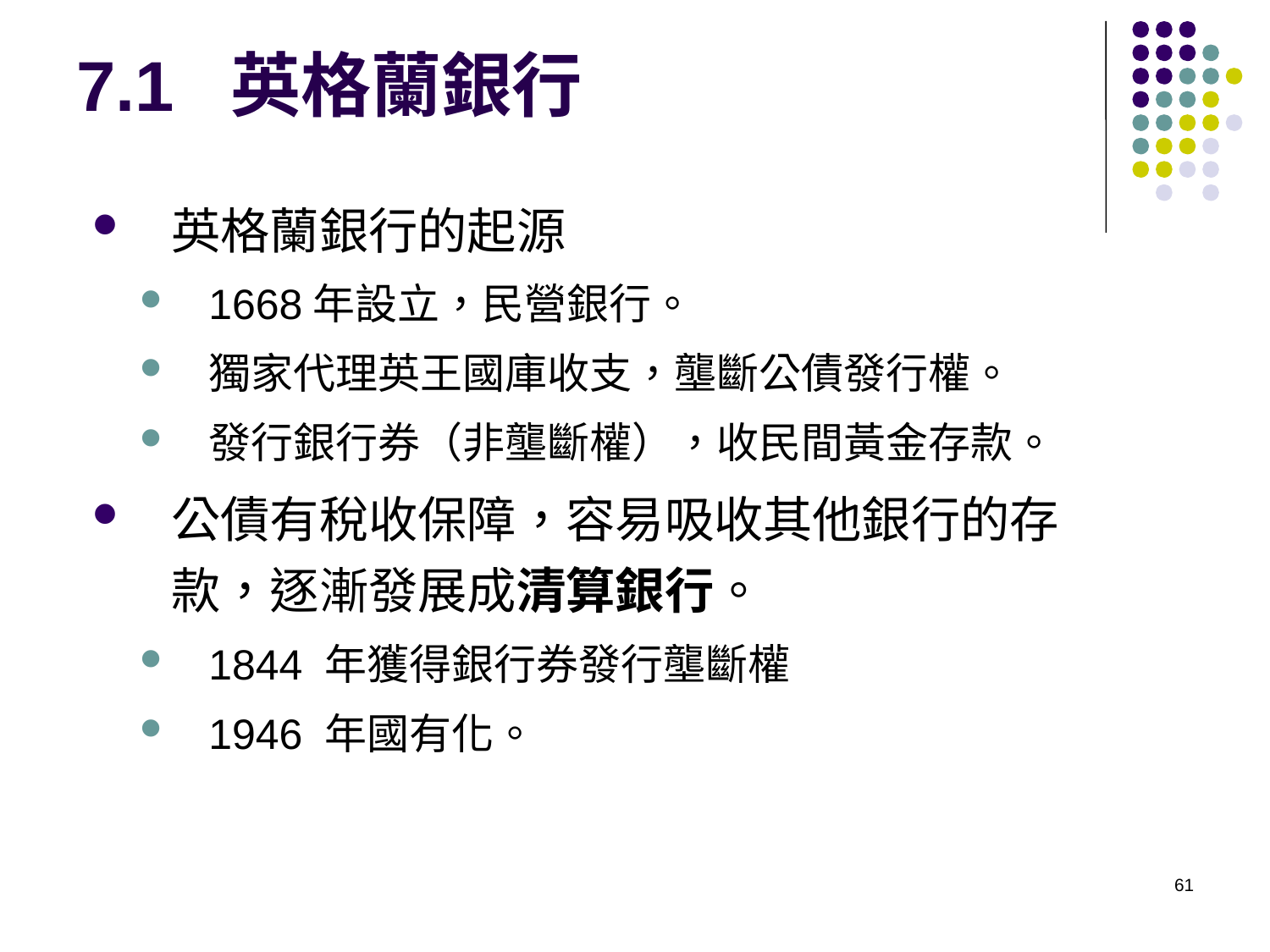

# 7.1  英格蘭銀行
英格蘭銀行的起源
1668年設立，民營銀行。
獨家代理英王國庫收支，壟斷公債發行權。
發行銀行券（非壟斷權），收民間黃金存款。
公債有稅收保障，容易吸收其他銀行的存款，逐漸發展成清算銀行。
1844 年獲得銀行券發行壟斷權
1946 年國有化。
61